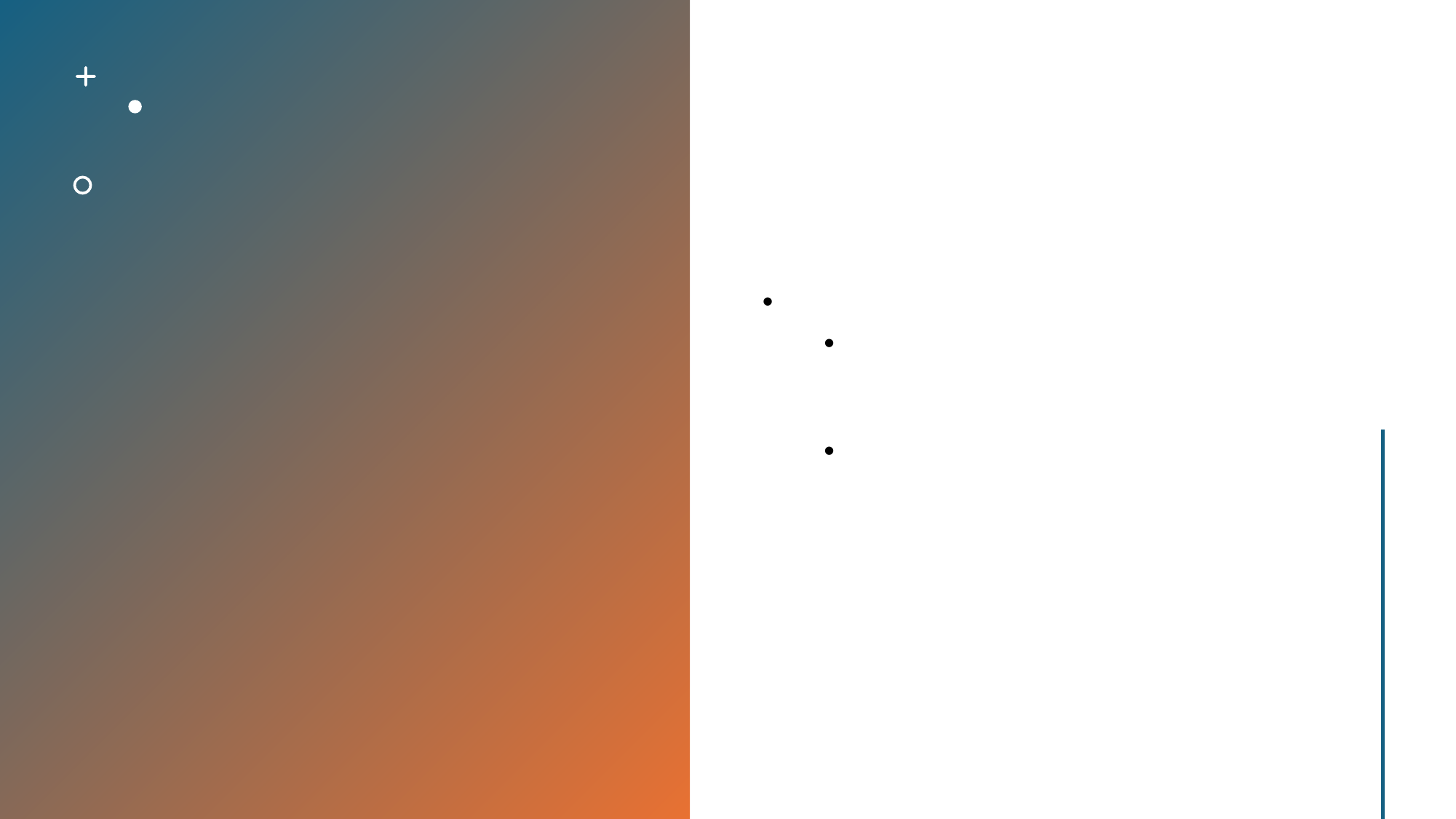

미나모토 노 요리타쓰와 민족 통일
카무라 시대는 12세기 초에 미나모토 노 요리타쓰가 민족 통일을 달성한 시기를 가리킵니다.
요리타쓰는 대일본 제국을 선포하고 헤이안 시대의 분열된 일본을 하나로 통일했습니다.